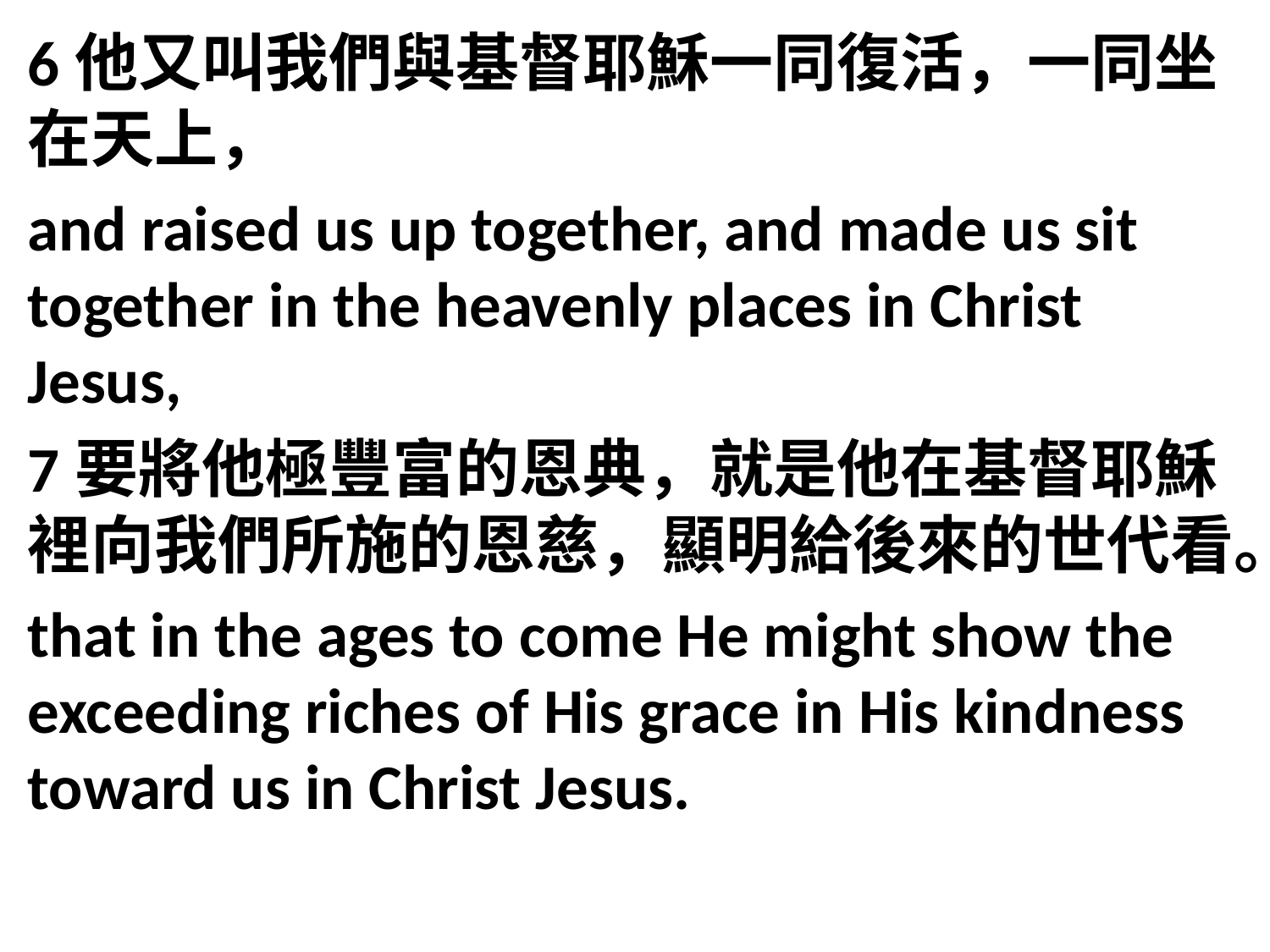

6他又叫我們與基督耶穌一同復活，一同坐在天上，
and raised us up together, and made us sit together in the heavenly places in Christ Jesus,
7要將他極豐富的恩典，就是他在基督耶穌裡向我們所施的恩慈，顯明給後來的世代看。
that in the ages to come He might show the exceeding riches of His grace in His kindness toward us in Christ Jesus.